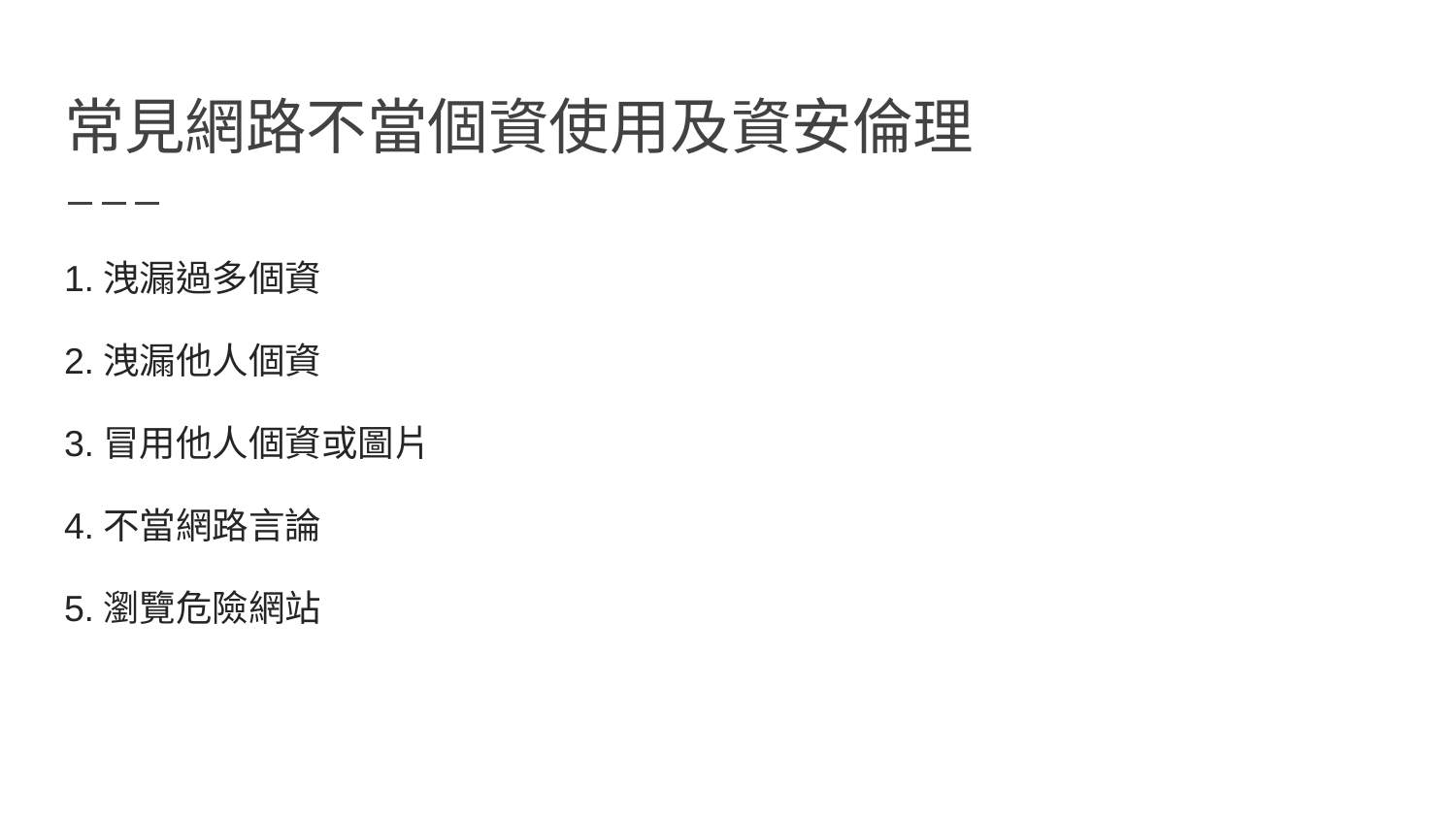

# 常見網路不當個資使用及資安倫理
1.洩漏過多個資
2.洩漏他人個資
3.冒用他人個資或圖片
4.不當網路言論
5.瀏覽危險網站